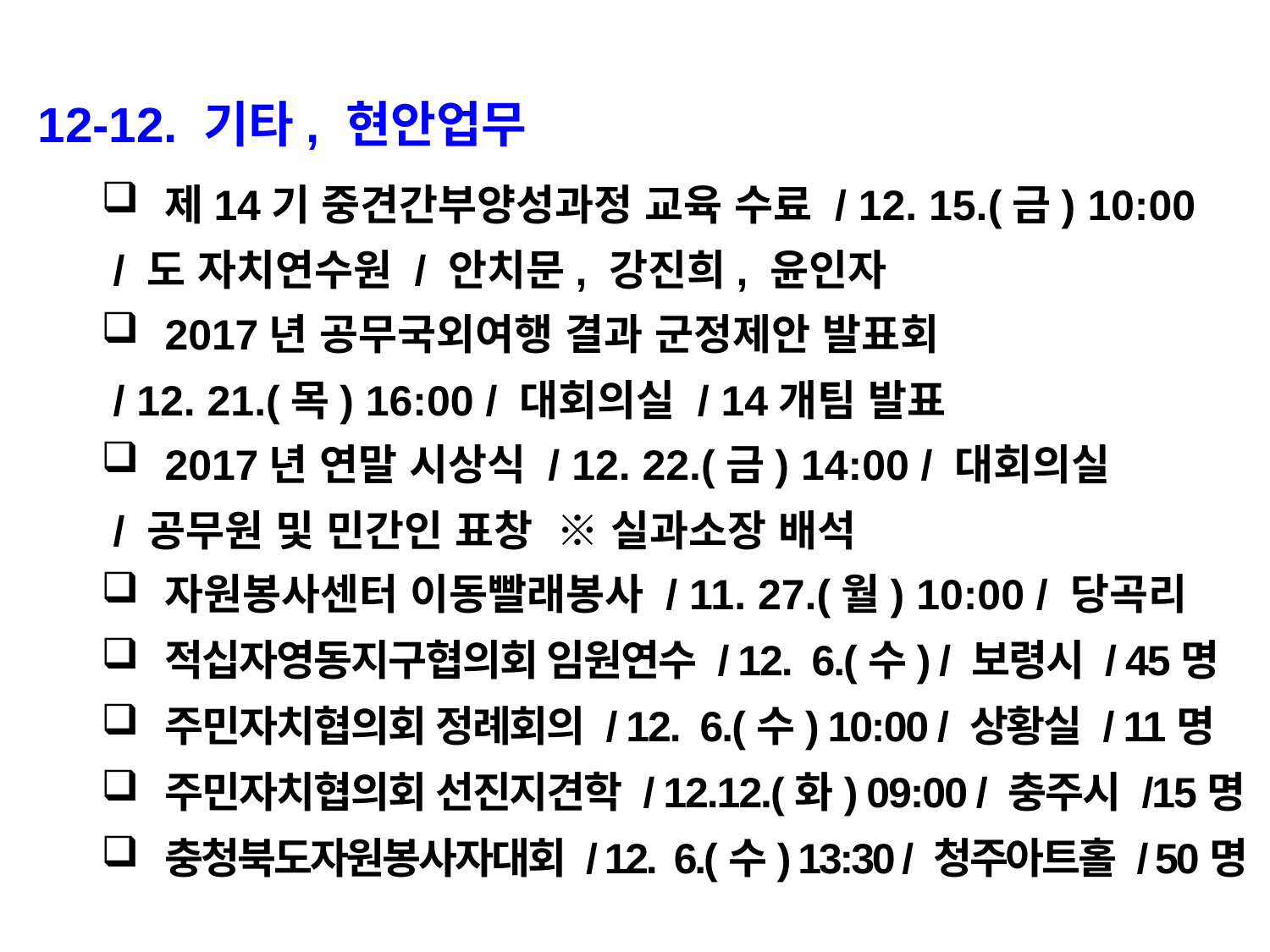

12-12. 기타, 현안업무
제14기 중견간부양성과정 교육 수료 / 12. 15.(금) 10:00
 / 도 자치연수원 / 안치문, 강진희, 윤인자
2017년 공무국외여행 결과 군정제안 발표회
 / 12. 21.(목) 16:00 / 대회의실 / 14개팀 발표
2017년 연말 시상식 / 12. 22.(금) 14:00 / 대회의실
 / 공무원 및 민간인 표창  ※ 실과소장 배석
자원봉사센터 이동빨래봉사 / 11. 27.(월) 10:00 / 당곡리
적십자영동지구협의회 임원연수 / 12.  6.(수) / 보령시 / 45명
주민자치협의회 정례회의 / 12.  6.(수) 10:00 / 상황실 / 11명
주민자치협의회 선진지견학 / 12.12.(화) 09:00 / 충주시 /15명
충청북도자원봉사자대회 / 12.  6.(수) 13:30 / 청주아트홀 / 50명